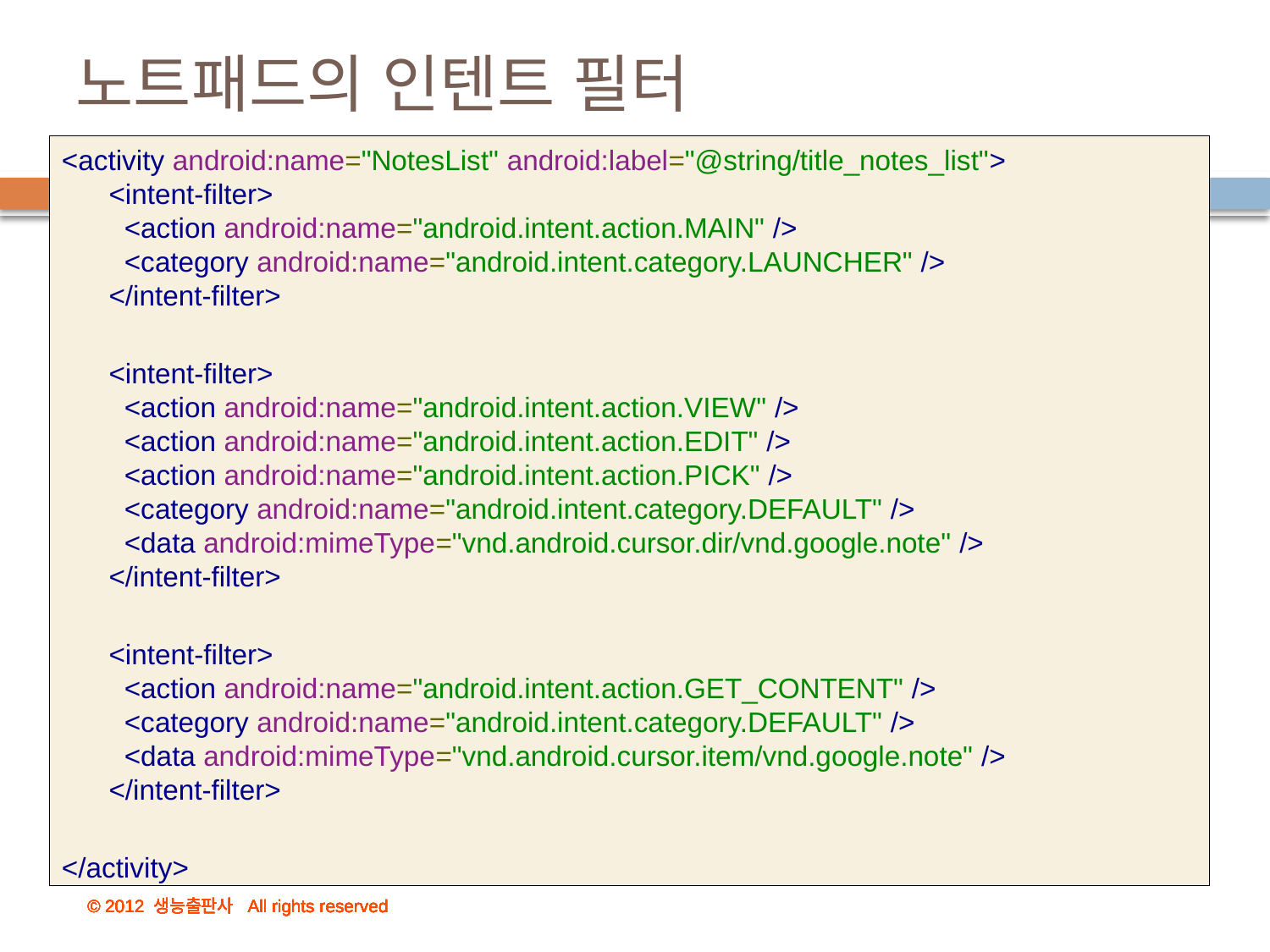

# 노트패드의 인텐트 필터
<activity android:name="NotesList" android:label="@string/title_notes_list">
      <intent-filter>
        <action android:name="android.intent.action.MAIN" />
        <category android:name="android.intent.category.LAUNCHER" />
      </intent-filter>
      <intent-filter>
        <action android:name="android.intent.action.VIEW" />
        <action android:name="android.intent.action.EDIT" />
        <action android:name="android.intent.action.PICK" />
        <category android:name="android.intent.category.DEFAULT" />
        <data android:mimeType="vnd.android.cursor.dir/vnd.google.note" />
      </intent-filter>
      <intent-filter>
        <action android:name="android.intent.action.GET_CONTENT" />
        <category android:name="android.intent.category.DEFAULT" />
        <data android:mimeType="vnd.android.cursor.item/vnd.google.note" />
      </intent-filter>
</activity>